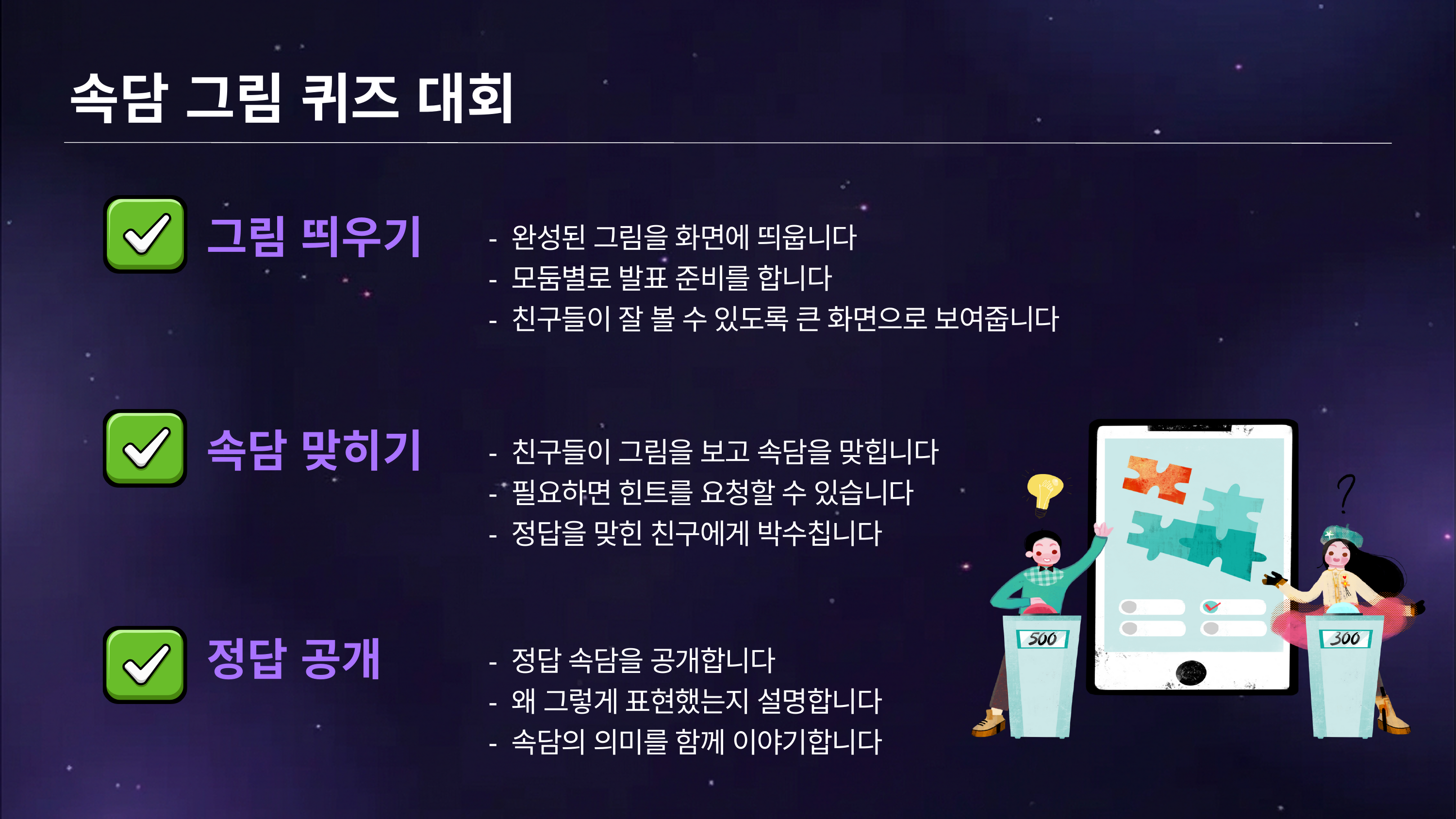

속담 그림 퀴즈 대회

- 완성된 그림을 화면에 띄웁니다
- 모둠별로 발표 준비를 합니다
- 친구들이 잘 볼 수 있도록 큰 화면으로 보여줍니다
그림 띄우기

- 친구들이 그림을 보고 속담을 맞힙니다
- 필요하면 힌트를 요청할 수 있습니다
- 정답을 맞힌 친구에게 박수칩니다
속담 맞히기

- 정답 속담을 공개합니다
- 왜 그렇게 표현했는지 설명합니다
- 속담의 의미를 함께 이야기합니다
정답 공개